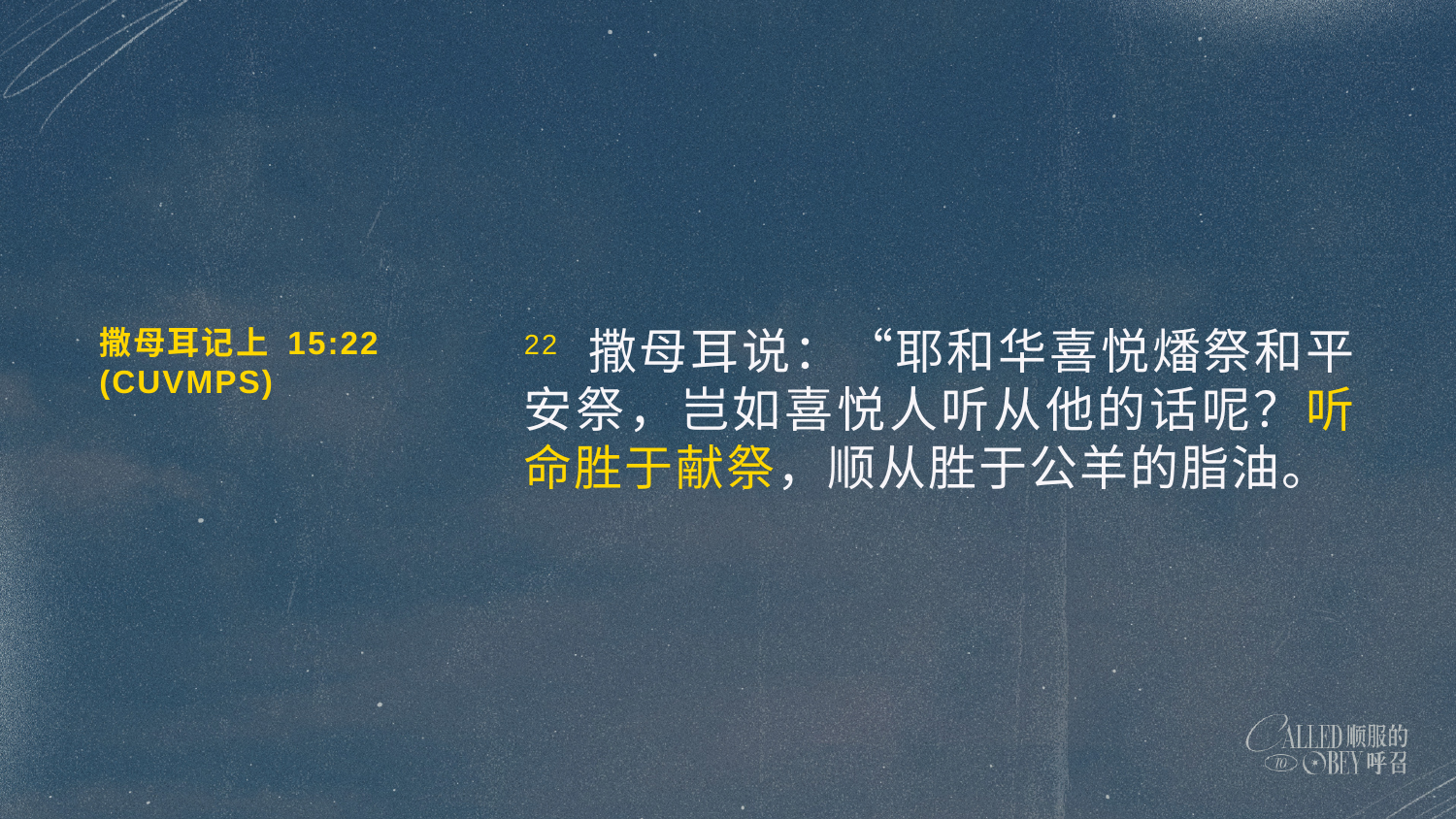

22 撒母耳说：“耶和华喜悦燔祭和平安祭，岂如喜悦人听从他的话呢？听命胜于献祭，顺从胜于公羊的脂油。
撒母耳记上 15:22 (CUVMPS)